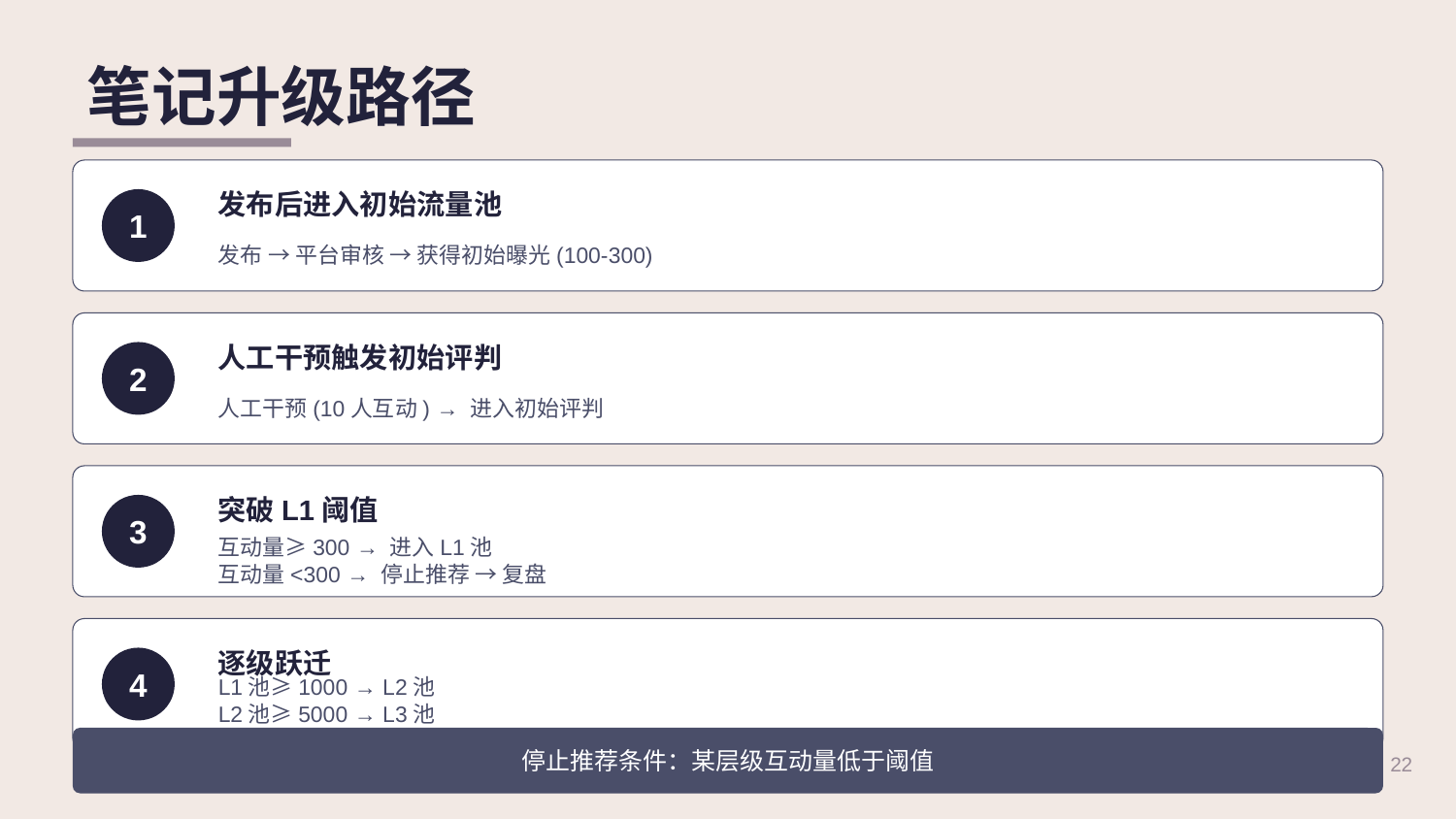

笔记升级路径

发布后进入初始流量池

1
发布 → 平台审核 → 获得初始曝光(100-300)

人工干预触发初始评判

2
人工干预(10人互动) → 进入初始评判

突破L1阈值

3
互动量≥300 → 进入L1池
互动量<300 → 停止推荐 → 复盘

逐级跃迁

4
L1池≥1000 → L2池
L2池≥5000 → L3池
以此类推...

停止推荐条件：某层级互动量低于阈值
22